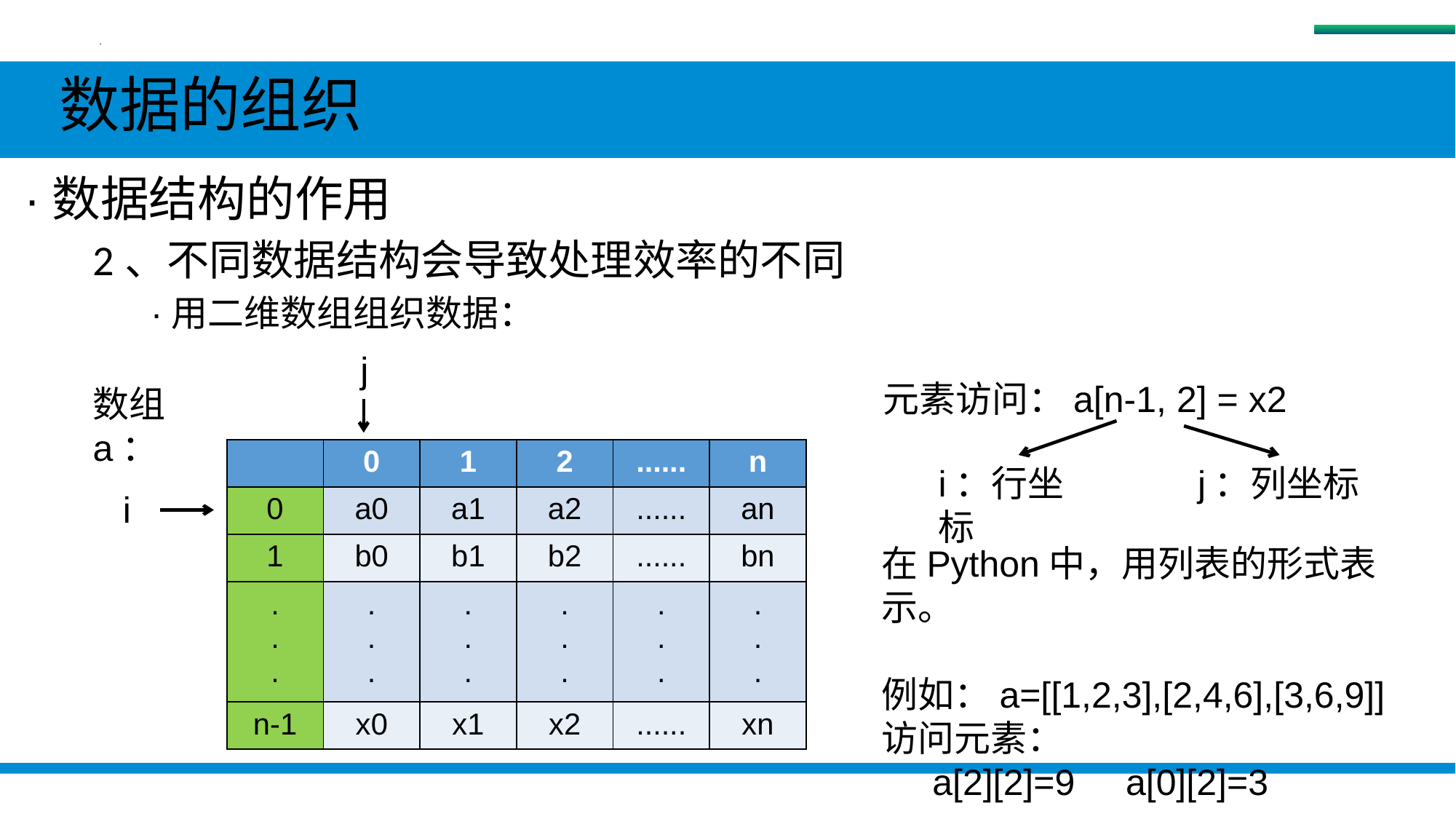

数据

  数据的组织
 ·数据结构的作用
2、不同数据结构会导致处理效率的不同
      ·用二维数组组织数据：
j
元素访问：a[n-1, 2] = x2
数组a：
|  | 0 | 1 | 2 | ...... | n |
| --- | --- | --- | --- | --- | --- |
| 0 | a0 | a1 | a2 | ...... | an |
| 1 | b0 | b1 | b2 | ...... | bn |
| . . . | . . . | . . . | . . . | . . . | . . . |
| n-1 | x0 | x1 | x2 | ...... | xn |
i：行坐标
j：列坐标
i
在Python中，用列表的形式表示。

例如：a=[[1,2,3],[2,4,6],[3,6,9]]
访问元素：
     a[2][2]=9     a[0][2]=3
#